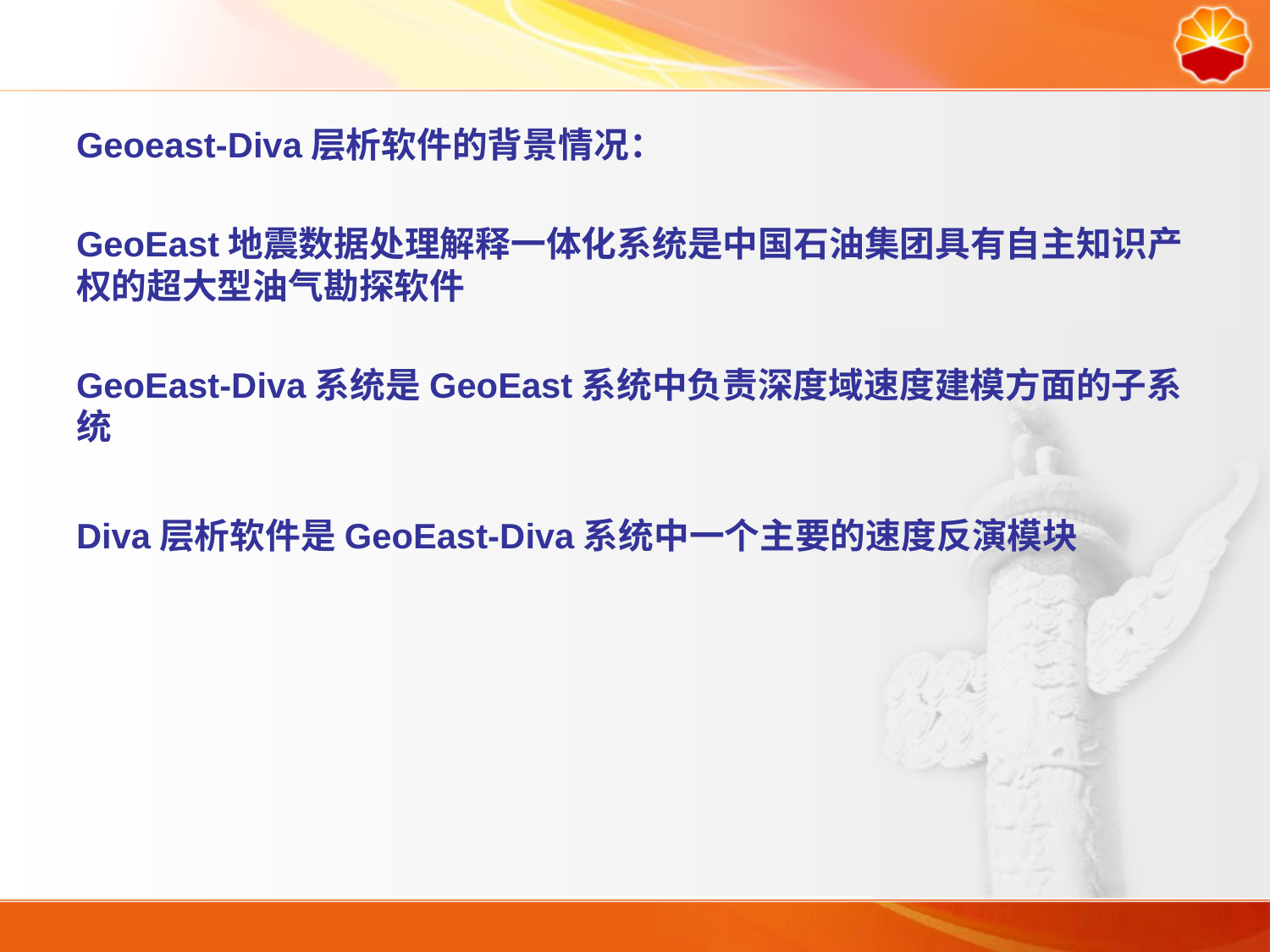

Geoeast-Diva层析软件的背景情况：

GeoEast地震数据处理解释一体化系统是中国石油集团具有自主知识产权的超大型油气勘探软件

GeoEast-Diva系统是GeoEast系统中负责深度域速度建模方面的子系统

Diva层析软件是GeoEast-Diva系统中一个主要的速度反演模块

20